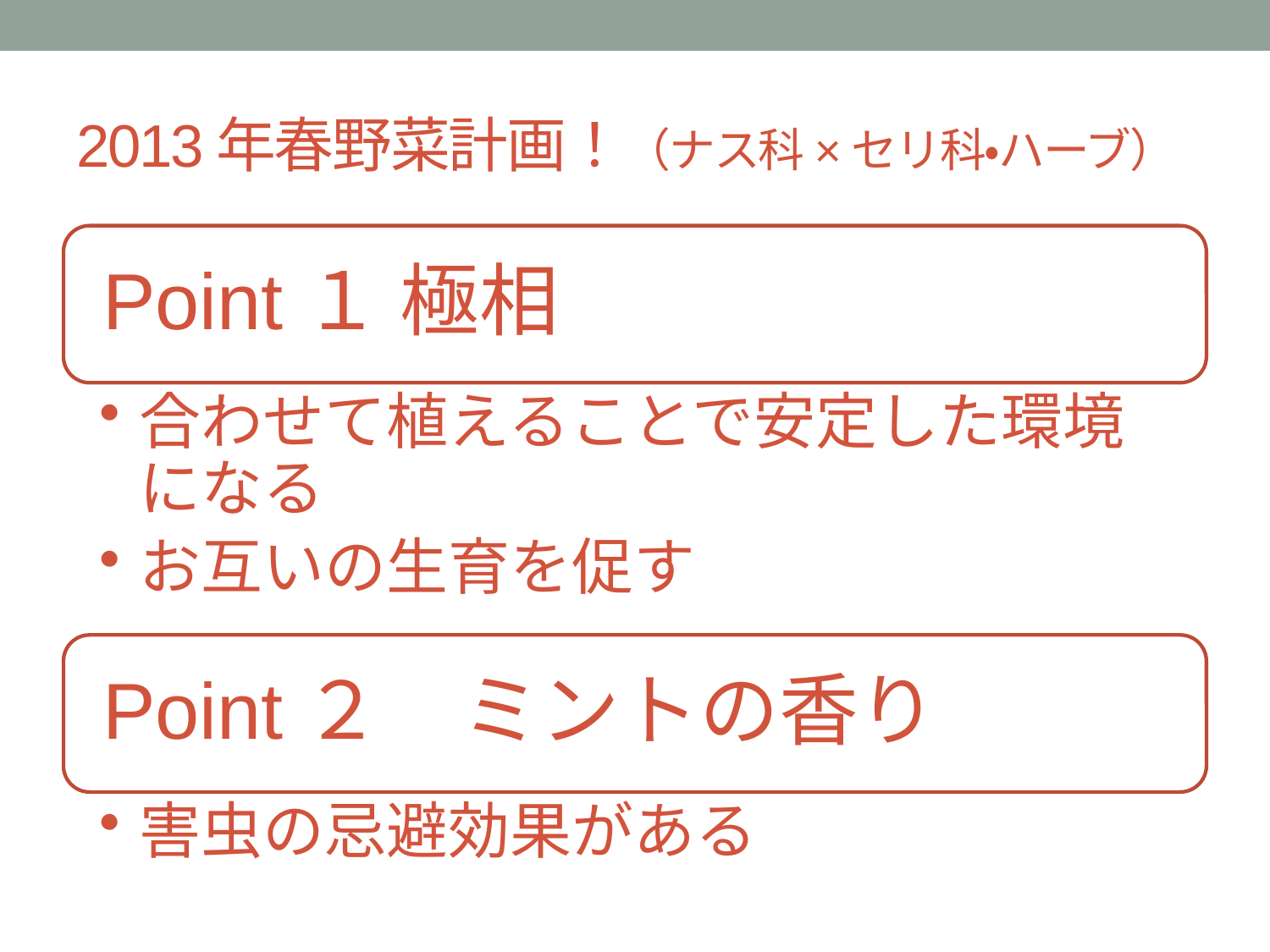

# 2013年春野菜計画！（ナス科×セリ科・ハーブ）
Point１ 極相
合わせて植えることで安定した環境になる
お互いの生育を促す
Point２　ミントの香り
害虫の忌避効果がある